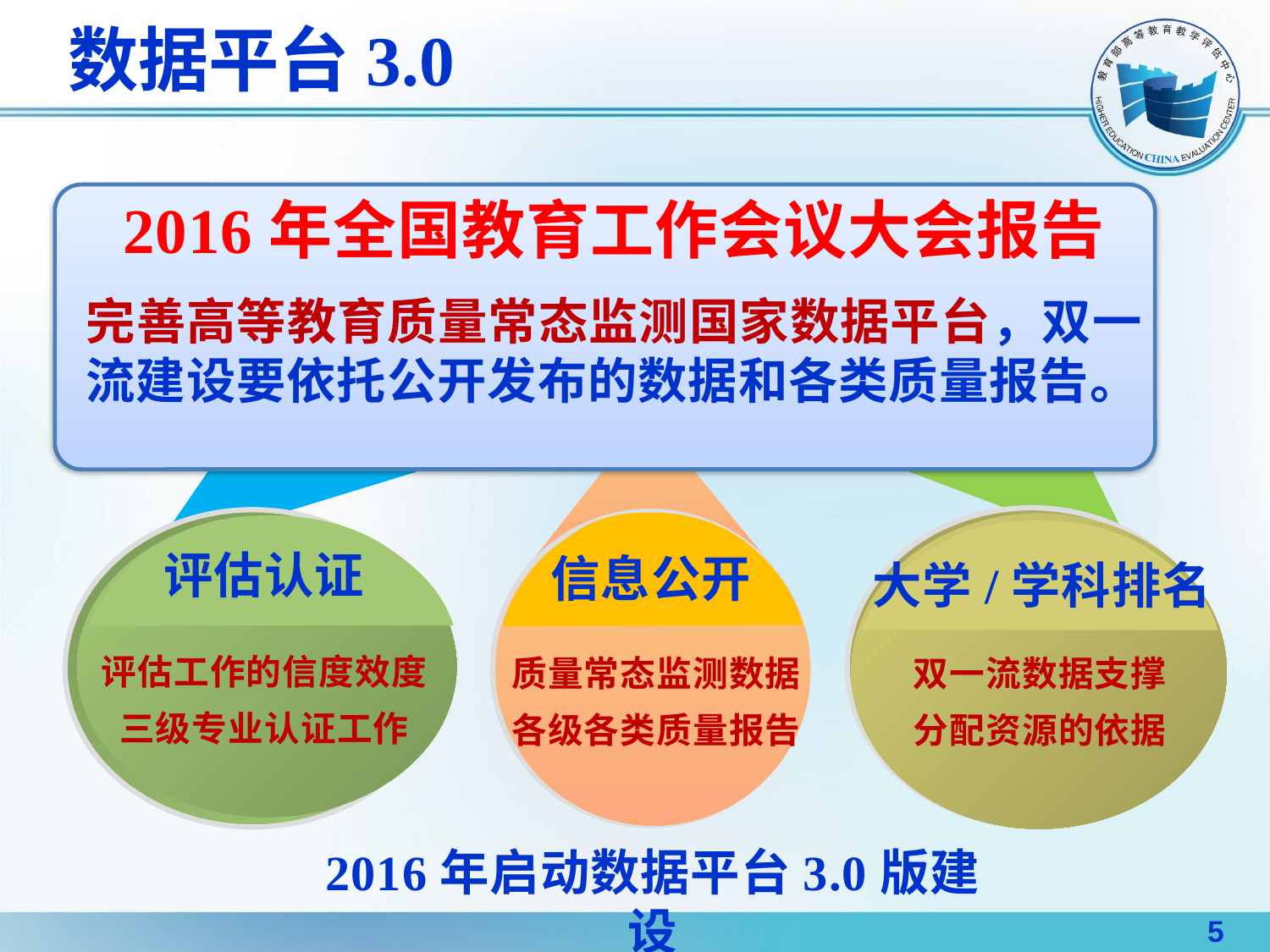

数据平台3.0
2016年全国教育工作会议大会报告
完善高等教育质量常态监测国家数据平台，双一流建设要依托公开发布的数据和各类质量报告。

大学/学科排名
双一流数据支撑
分配资源的依据

评估认证
评估工作的信度效度
三级专业认证工作

信息公开
质量常态监测数据
各级各类质量报告
2016年启动数据平台3.0版建设